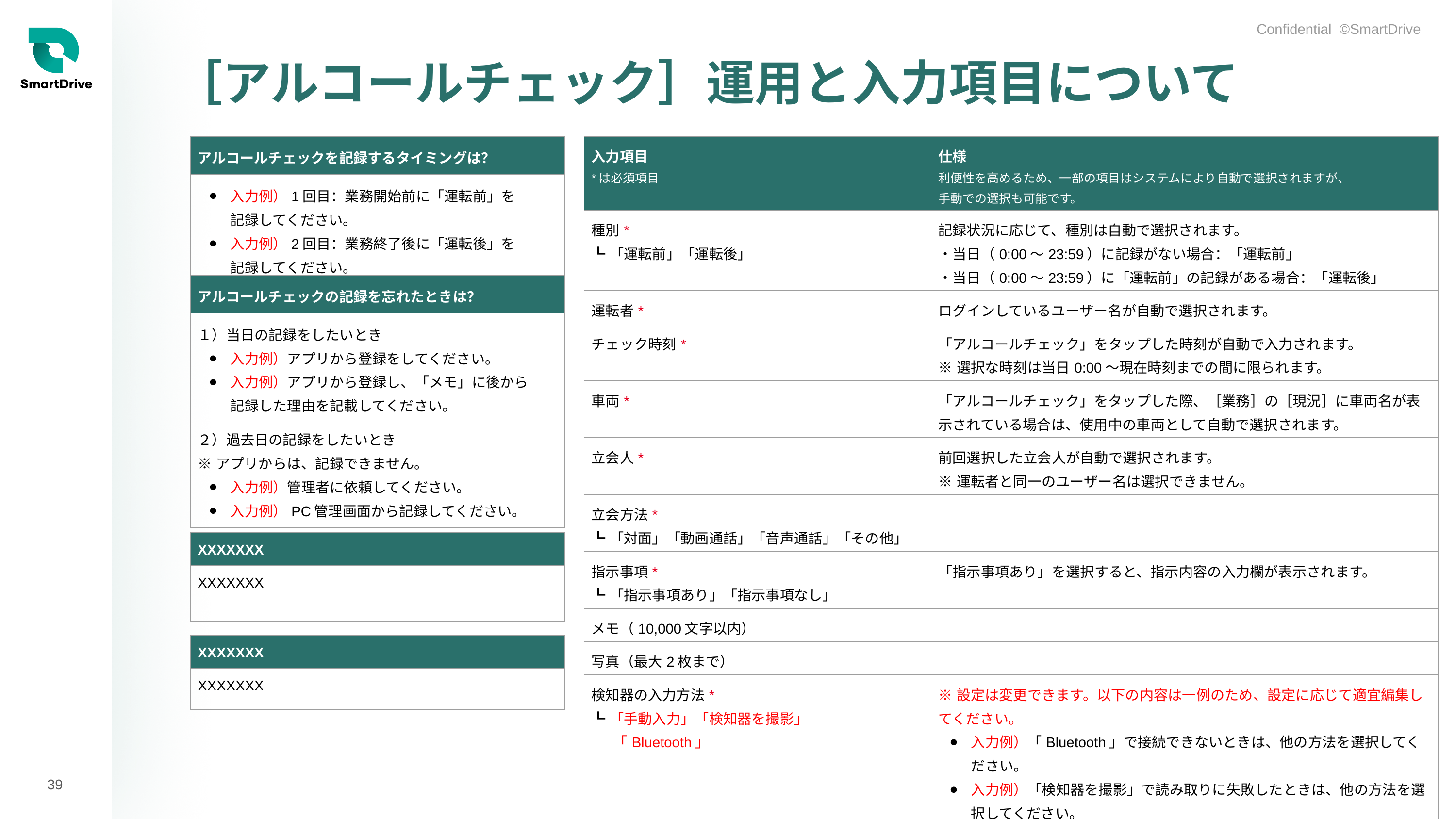

| 初期設定で スタート | おすすめ設定で クイックスタート |
| --- | --- |
| ◯ | ◯ |
# ［アルコールチェック］運用と入力項目について
| このページについて |
| --- |
| 入力例）／赤文字 など内容の編集は、貴社の運用に合わせてご対応ください。 入力項目は、一部カスタマイズが可能です。詳細は「アルコールチェックのデータ登録方法を設定する」を参照ください。 Bluetooth連携のアルコール検知器を利用するときは、2.の設定画面から「検知器数値」の『検知器連携(Bluetooth)』をチェックしてください。 |
| アルコールチェックを記録するタイミングは？ |
| --- |
| 入力例）1回目：業務開始前に「運転前」を 記録してください。 入力例）2回目：業務終了後に「運転後」を 記録してください。 |
| 入力項目 \*は必須項目 | 仕様 利便性を高めるため、一部の項目はシステムにより自動で選択されますが、 手動での選択も可能です。 |
| --- | --- |
| 種別\* ┗「運転前」「運転後」 | 記録状況に応じて、種別は自動で選択されます。 ・当日（0:00〜23:59）に記録がない場合：「運転前」 ・当日（0:00〜23:59）に「運転前」の記録がある場合：「運転後」 |
| 運転者\* | ログインしているユーザー名が自動で選択されます。 |
| チェック時刻\* | 「アルコールチェック」をタップした時刻が自動で入力されます。 ※選択な時刻は当日0:00〜現在時刻までの間に限られます。 |
| 車両\* | 「アルコールチェック」をタップした際、［業務］の［現況］に車両名が表示されている場合は、使用中の車両として自動で選択されます。 |
| 立会人\* | 前回選択した立会人が自動で選択されます。 ※運転者と同一のユーザー名は選択できません。 |
| 立会方法\* ┗「対面」「動画通話」「音声通話」「その他」 |  |
| 指示事項\* ┗「指示事項あり」「指示事項なし」 | 「指示事項あり」を選択すると、指示内容の入力欄が表示されます。 |
| メモ（10,000文字以内） |  |
| 写真（最大2枚まで） |  |
| 検知器の入力方法\* ┗「手動入力」「検知器を撮影」 「Bluetooth」 | ※設定は変更できます。以下の内容は一例のため、設定に応じて適宜編集してください。 入力例）「Bluetooth」で接続できないときは、他の方法を選択してください。 入力例）「検知器を撮影」で読み取りに失敗したときは、他の方法を選択してください。 |
| 位置情報 | ※設定は変更できます。以下の内容は一例のため、設定に応じて適宜編集してください。 入力例）登録を実施した際の位置情報が記録されます。位置情報を記録したくない場合は、チェックを外してください。 |
| アルコールチェックの記録を忘れたときは？ |
| --- |
| １）当日の記録をしたいとき 入力例）アプリから登録をしてください。 入力例）アプリから登録し、「メモ」に後から 記録した理由を記載してください。 ２）過去日の記録をしたいとき ※アプリからは、記録できません。 入力例）管理者に依頼してください。 入力例）PC管理画面から記録してください。 |
| XXXXXXX |
| --- |
| XXXXXXX |
| XXXXXXX |
| --- |
| XXXXXXX |
39